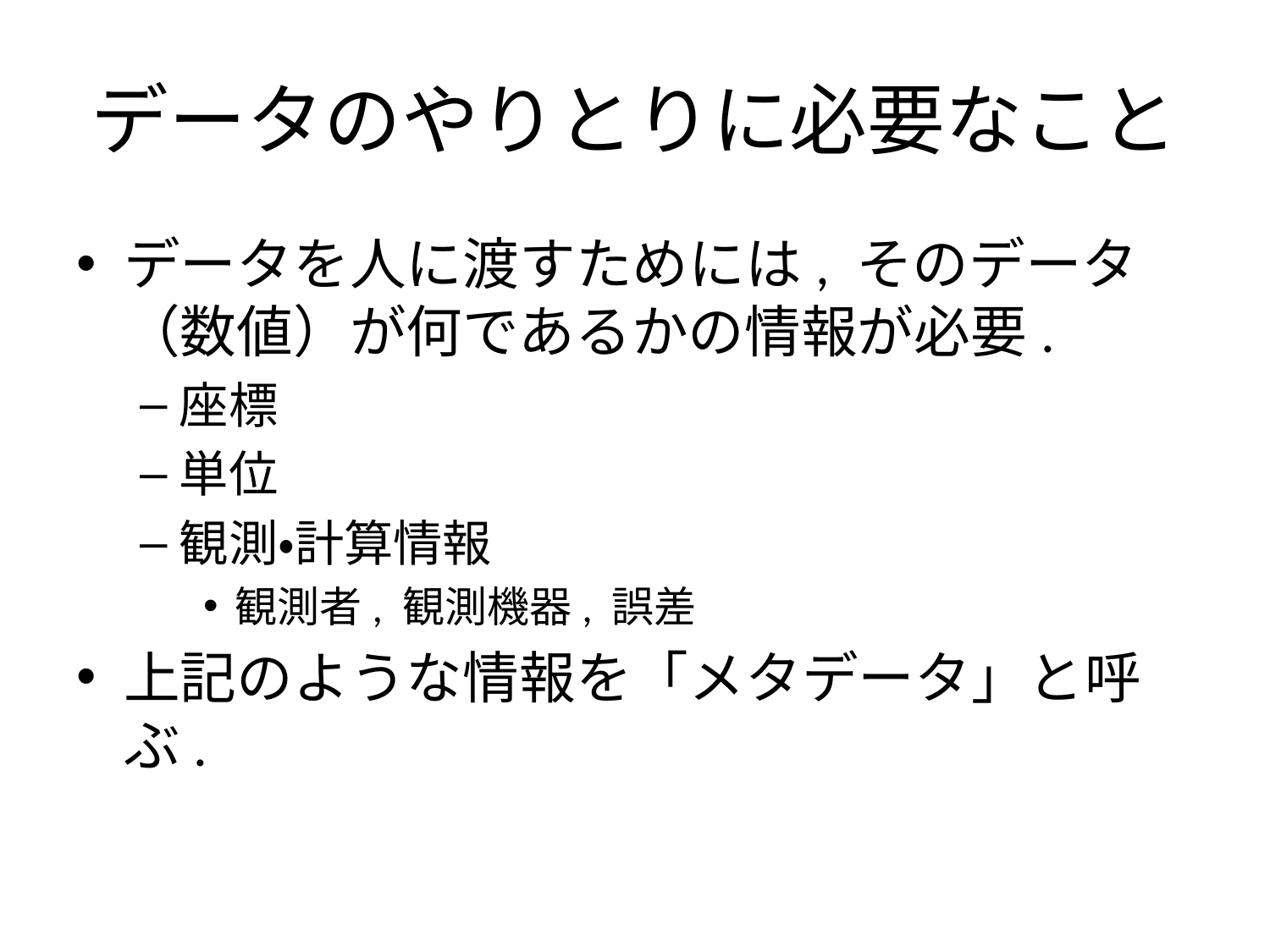

# データのやりとりに必要なこと
データを人に渡すためには, そのデータ（数値）が何であるかの情報が必要.
座標
単位
観測・計算情報
観測者, 観測機器, 誤差
上記のような情報を「メタデータ」と呼ぶ.